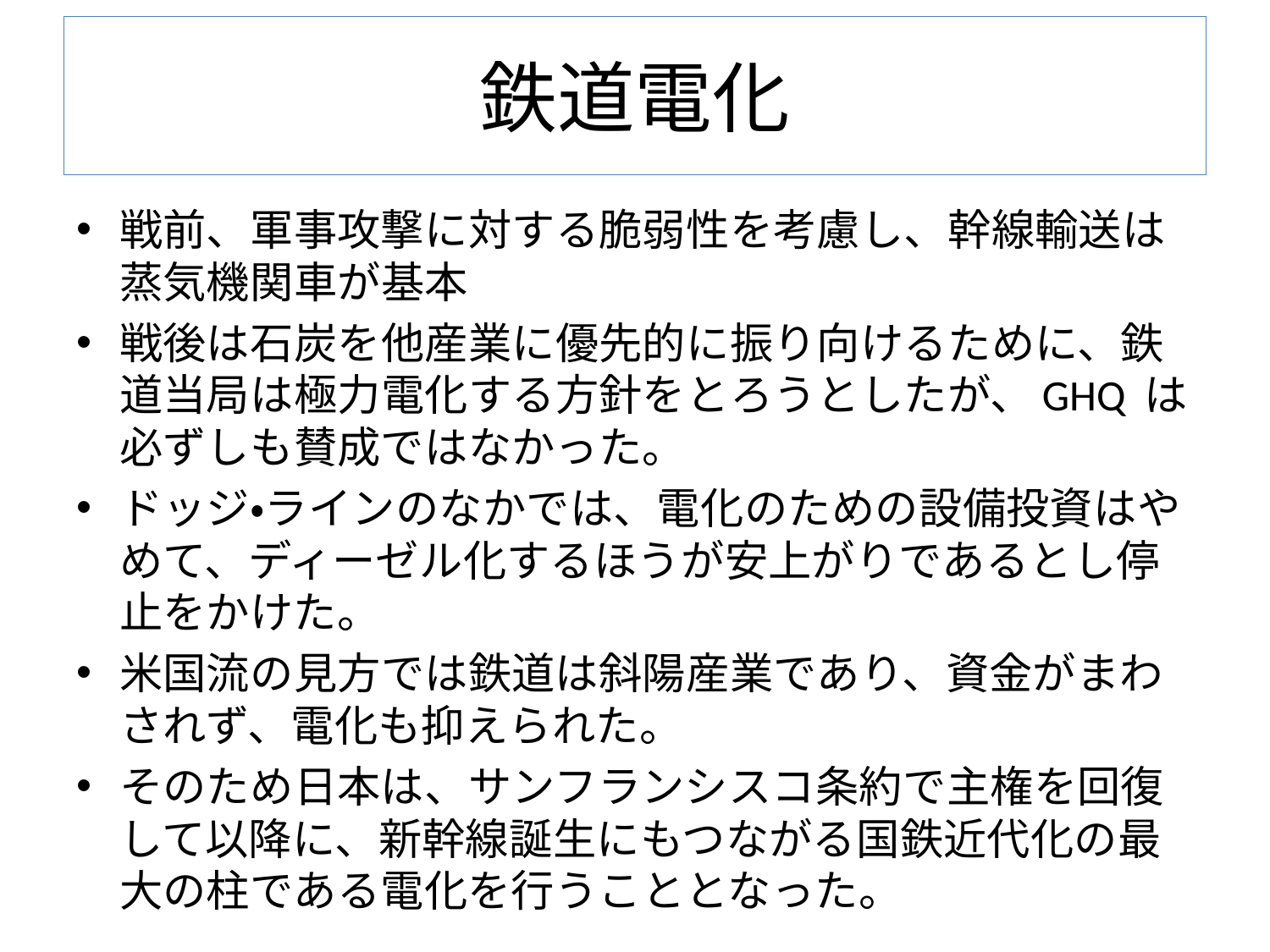

# 鉄道電化
戦前、軍事攻撃に対する脆弱性を考慮し、幹線輸送は蒸気機関車が基本
戦後は石炭を他産業に優先的に振り向けるために、鉄道当局は極力電化する方針をとろうとしたが、GHQ は必ずしも賛成ではなかった。
ドッジ・ラインのなかでは、電化のための設備投資はやめて、ディーゼル化するほうが安上がりであるとし停止をかけた。
米国流の見方では鉄道は斜陽産業であり、資金がまわされず、電化も抑えられた。
そのため日本は、サンフランシスコ条約で主権を回復して以降に、新幹線誕生にもつながる国鉄近代化の最大の柱である電化を行うこととなった。